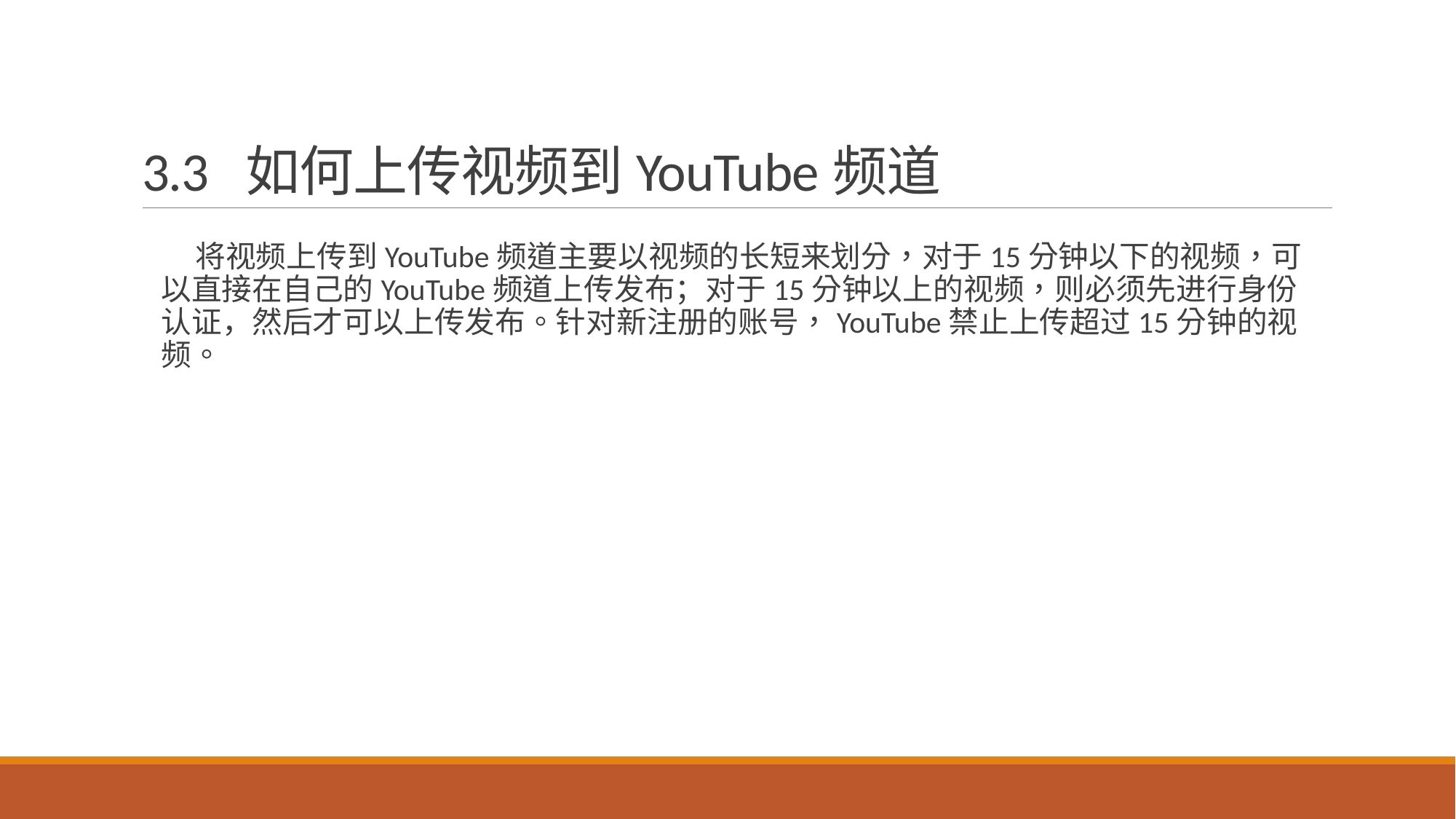

# 3.3  如何上传视频到YouTube频道
    将视频上传到YouTube频道主要以视频的长短来划分，对于15分钟以下的视频，可以直接在自己的YouTube频道上传发布；对于15分钟以上的视频，则必须先进行身份认证，然后才可以上传发布。针对新注册的账号，YouTube禁止上传超过15分钟的视频。